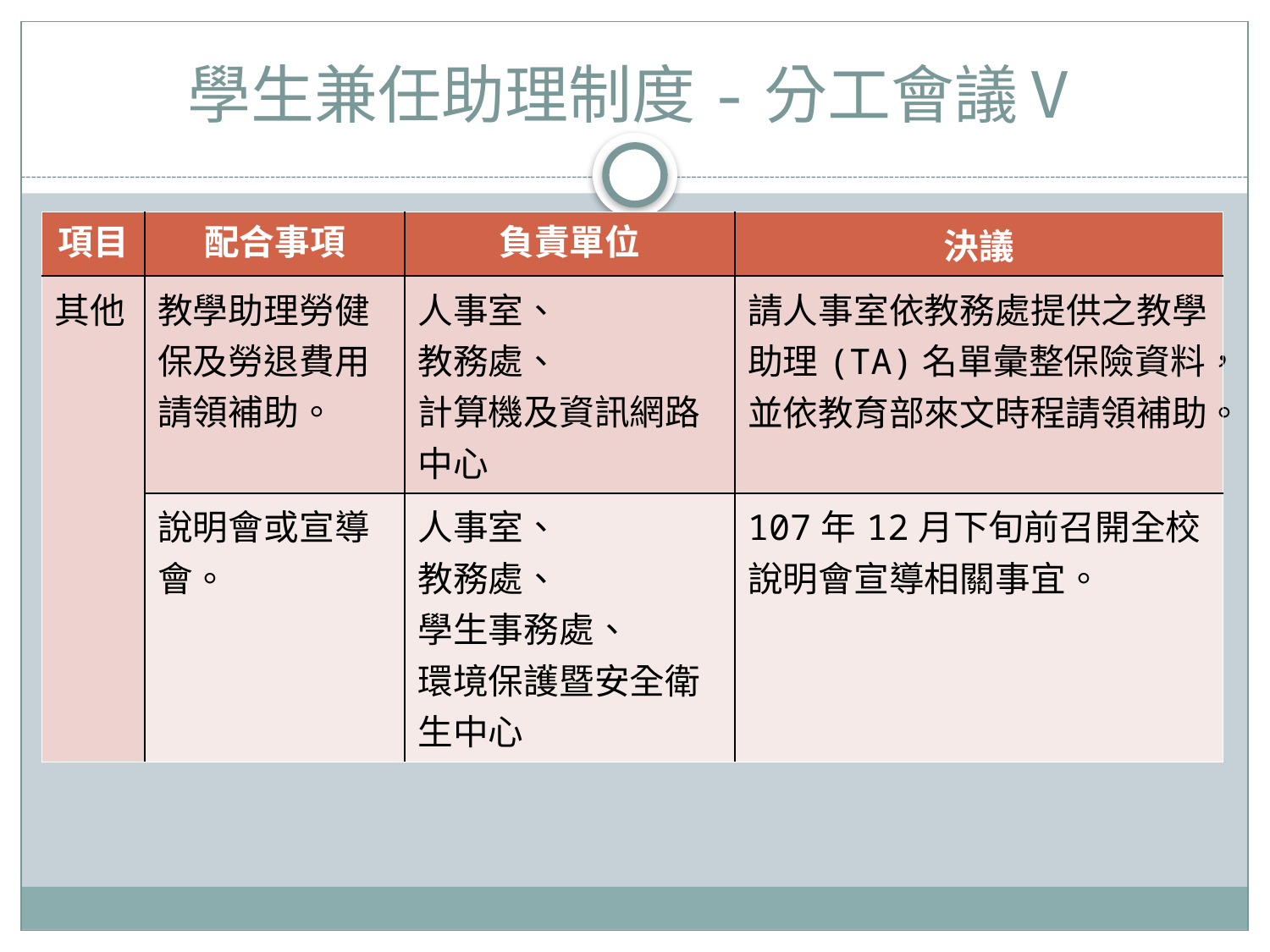

# 學生兼任助理制度-分工會議Ⅴ
| 項目 | 配合事項 | 負責單位 | 決議 |
| --- | --- | --- | --- |
| 其他 | 教學助理勞健保及勞退費用請領補助。 | 人事室、 教務處、 計算機及資訊網路中心 | 請人事室依教務處提供之教學助理(TA)名單彙整保險資料，並依教育部來文時程請領補助。 |
|  | 說明會或宣導會。 | 人事室、 教務處、 學生事務處、 環境保護暨安全衛生中心 | 107年12月下旬前召開全校說明會宣導相關事宜。 |